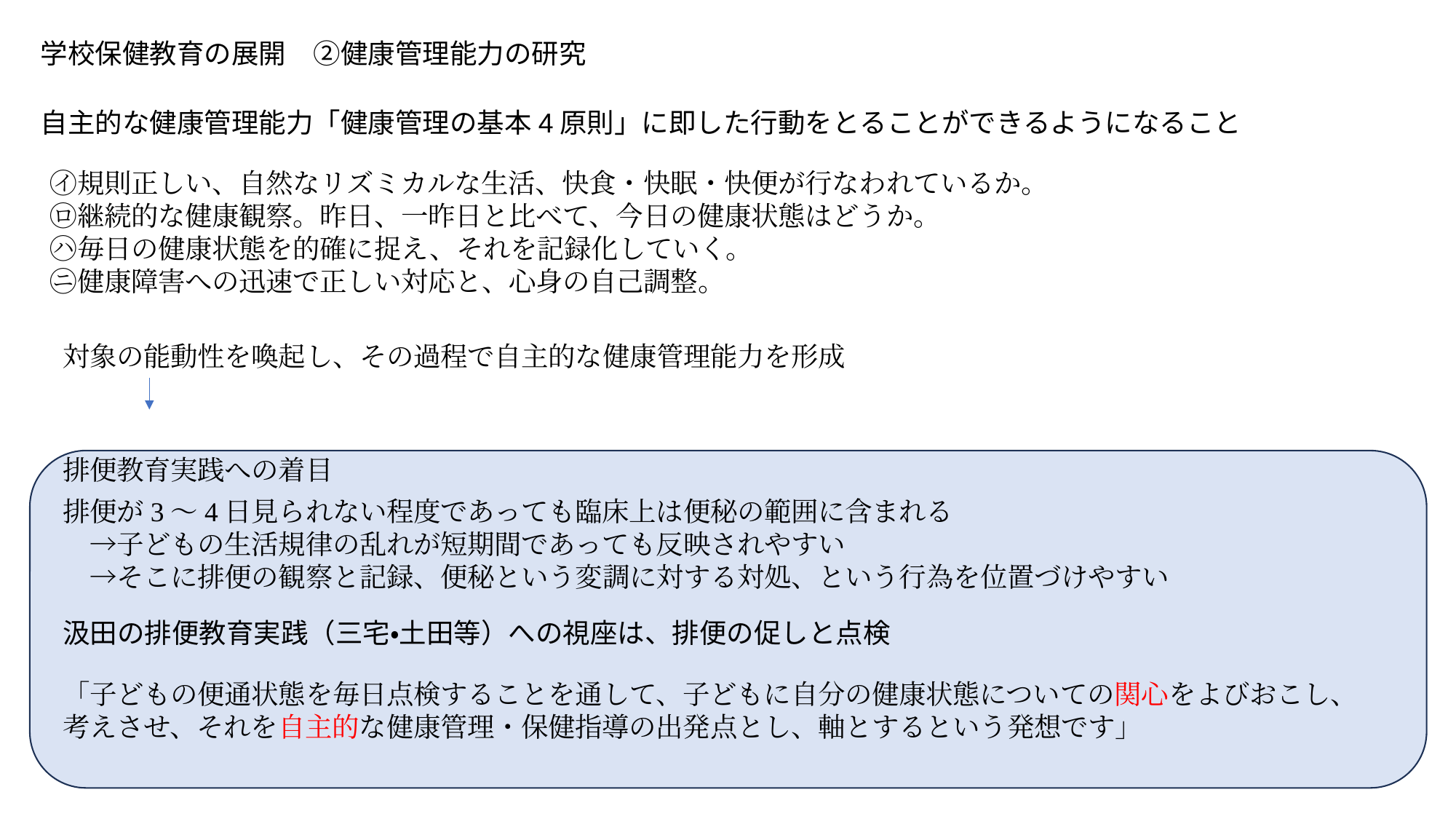

学校保健教育の展開　②健康管理能力の研究
自主的な健康管理能力「健康管理の基本4原則」に即した行動をとることができるようになること
㋑規則正しい、自然なリズミカルな生活、快食・快眠・快便が行なわれているか。
㋺継続的な健康観察。昨日、一昨日と比べて、今日の健康状態はどうか。
㋩毎日の健康状態を的確に捉え、それを記録化していく。
㋥健康障害への迅速で正しい対応と、心身の自己調整。
対象の能動性を喚起し、その過程で自主的な健康管理能力を形成
排便教育実践への着目

排便が3〜4日見られない程度であっても臨床上は便秘の範囲に含まれる
　→子どもの生活規律の乱れが短期間であっても反映されやすい
　→そこに排便の観察と記録、便秘という変調に対する対処、という行為を位置づけやすい
汲田の排便教育実践（三宅・土田等）への視座は、排便の促しと点検
「子どもの便通状態を毎日点検することを通して、子どもに自分の健康状態についての関心をよびおこし、考えさせ、それを自主的な健康管理・保健指導の出発点とし、軸とするという発想です」